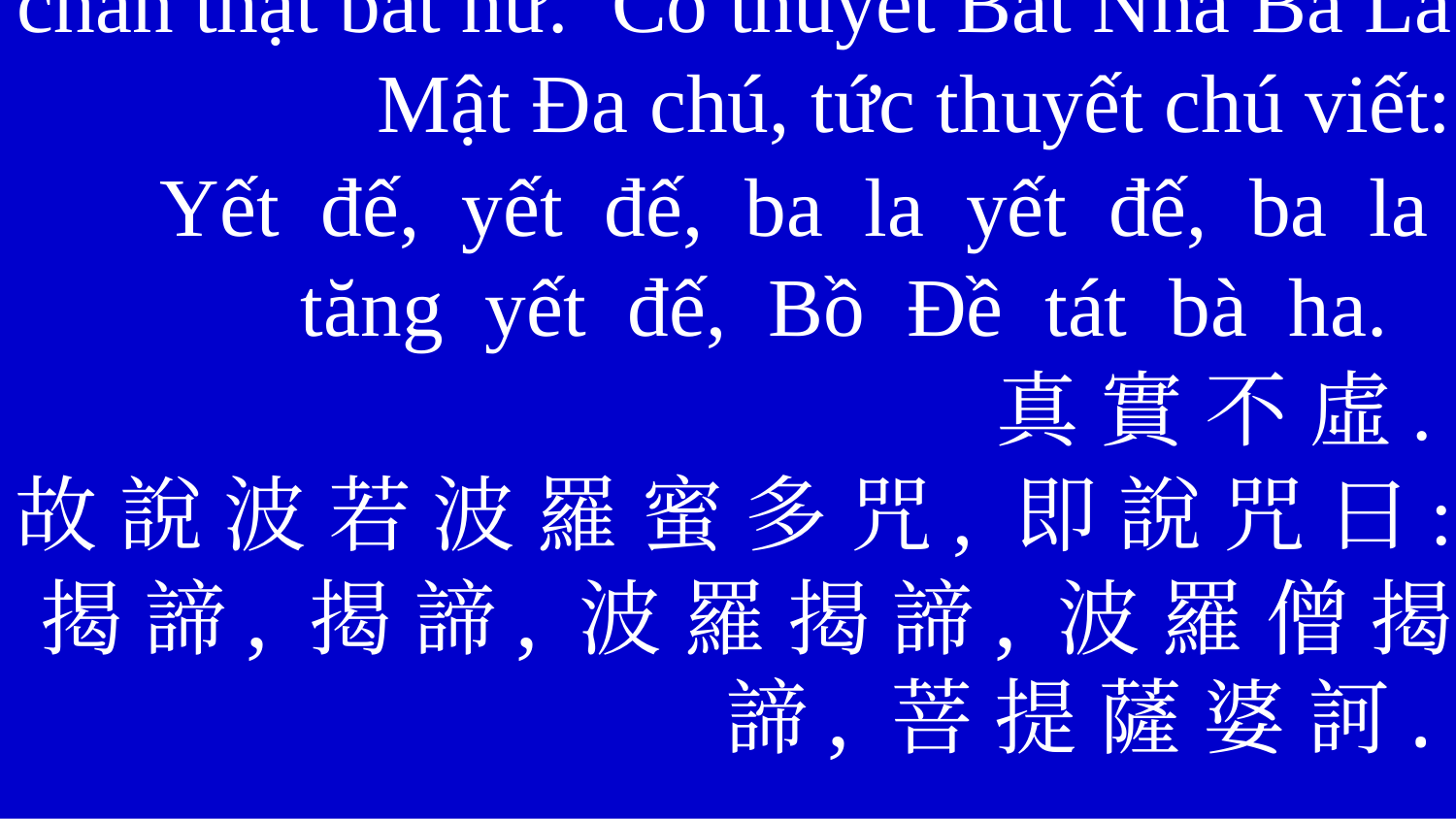

chân thật bất hư.  Cố thuyết Bát Nhã Ba La Mật Đa chú, tức thuyết chú viết:
Yết  đế,  yết  đế,  ba  la  yết  đế,  ba  la  tăng  yết  đế,  Bồ  Đề  tát  bà  ha.
真 實 不 虛.
故 說 波 若 波 羅 蜜 多 咒, 即 說 咒 曰:
揭 諦, 揭 諦, 波 羅 揭 諦, 波 羅 僧 揭 諦, 菩 提 薩 婆 訶.